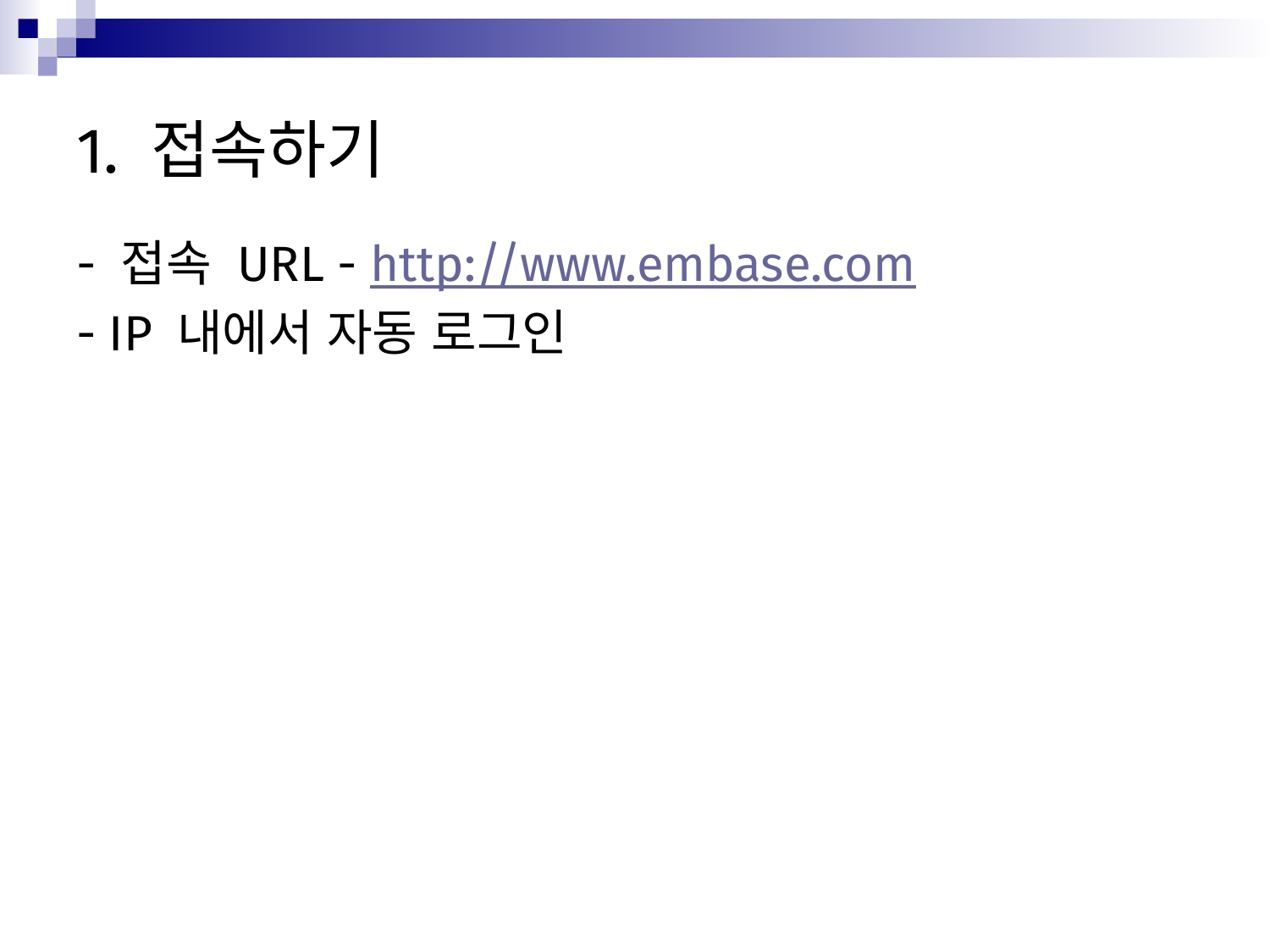

# 1. 접속하기
- 접속 URL - http://www.embase.com
- IP 내에서 자동 로그인